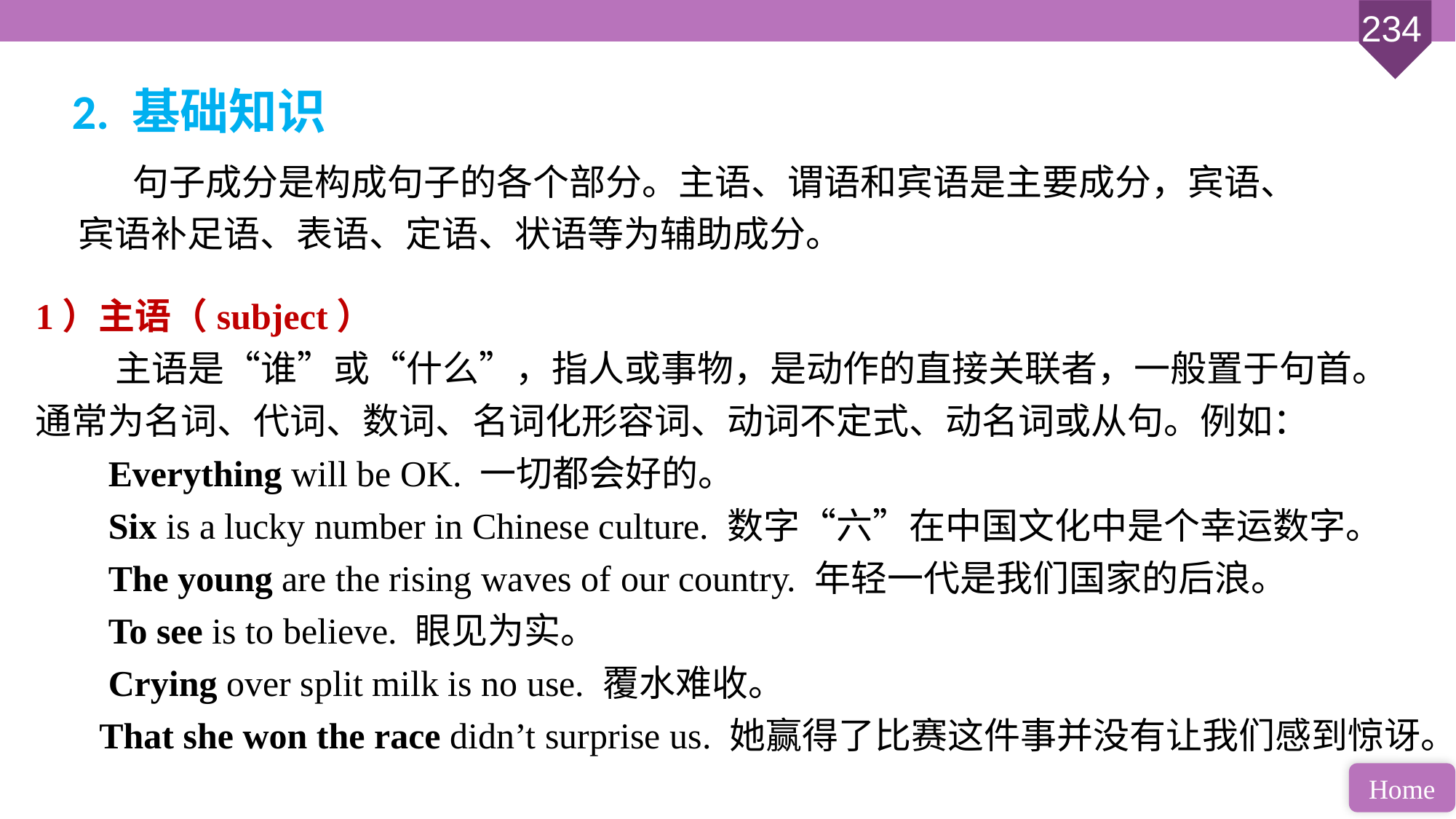

2. 基础知识
句子成分是构成句子的各个部分。主语、谓语和宾语是主要成分，宾语、宾语补足语、表语、定语、状语等为辅助成分。

1）主语（subject）
  主语是“谁”或“什么”，指人或事物，是动作的直接关联者，一般置于句首。通常为名词、代词、数词、名词化形容词、动词不定式、动名词或从句。例如：
  Everything will be OK. 一切都会好的。
  Six is a lucky number in Chinese culture. 数字“六”在中国文化中是个幸运数字。
  The young are the rising waves of our country. 年轻一代是我们国家的后浪。
  To see is to believe. 眼见为实。
  Crying over split milk is no use. 覆水难收。
 That she won the race didn’t surprise us. 她赢得了比赛这件事并没有让我们感到惊讶。